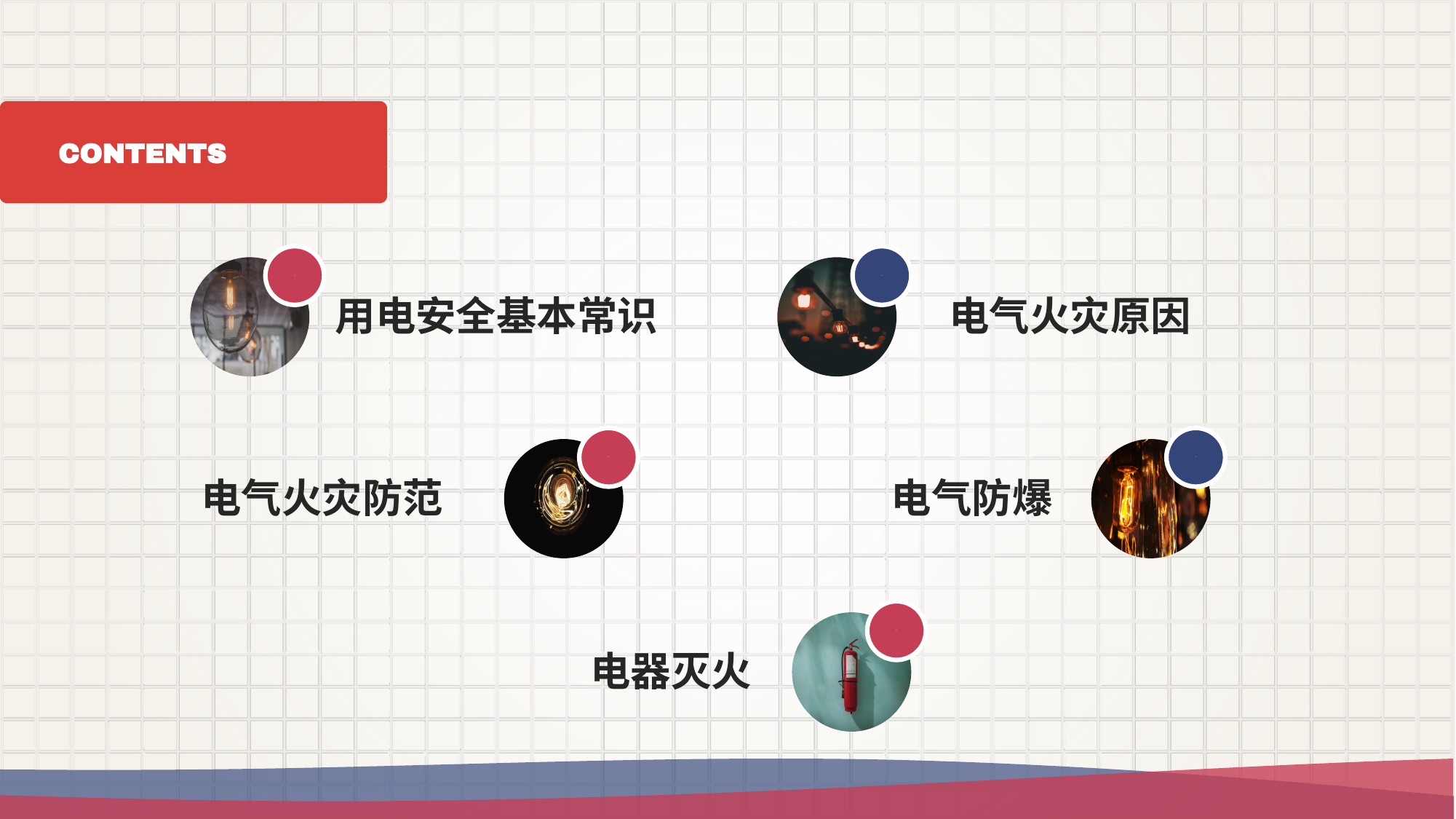

CONTENTS
1

2

用电安全基本常识
电气火灾原因
3

4

电气火灾防范
电气防爆
5

电器灭火